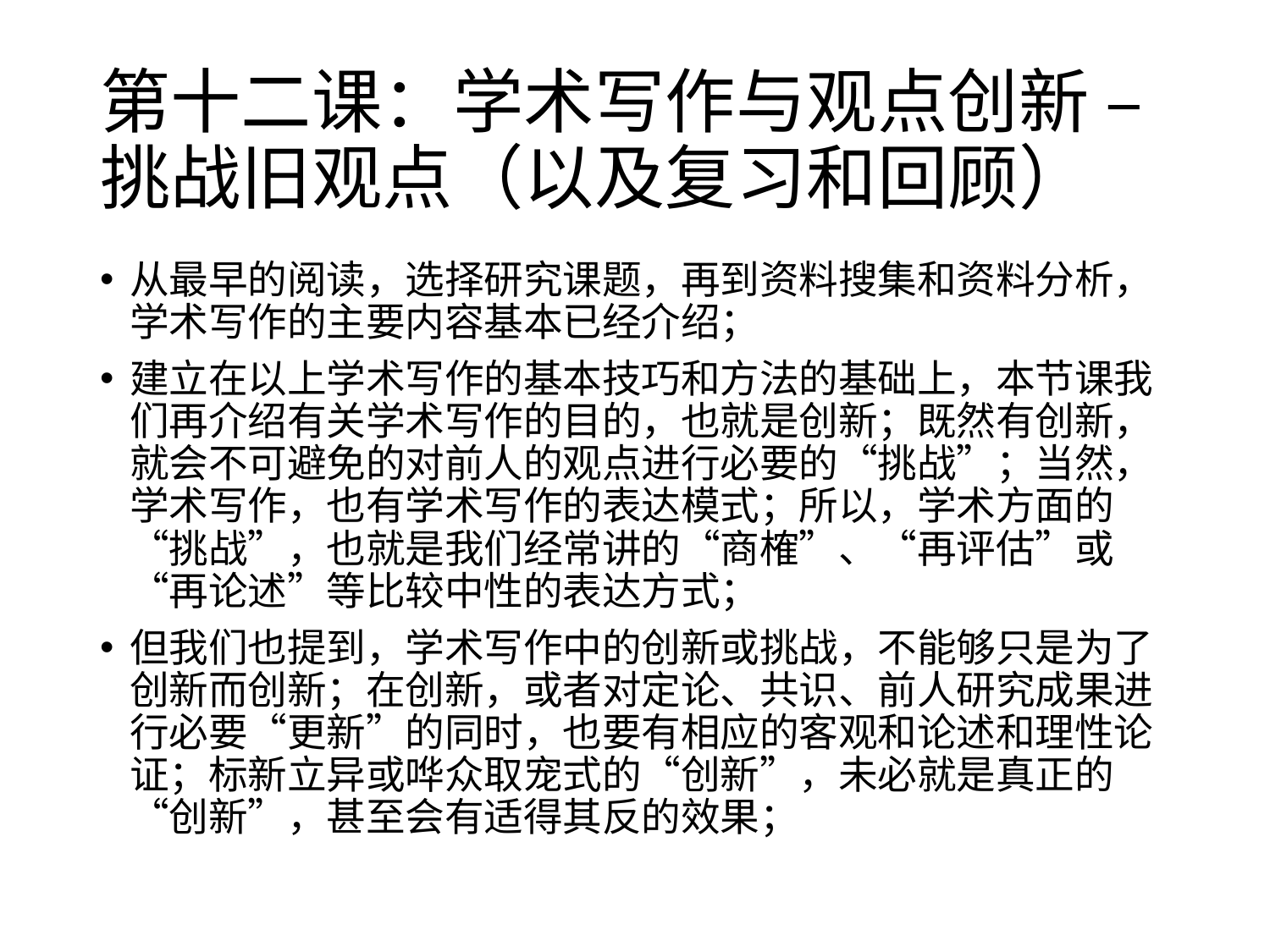

# 第十二课：学术写作与观点创新 – 挑战旧观点（以及复习和回顾）
从最早的阅读，选择研究课题，再到资料搜集和资料分析，学术写作的主要内容基本已经介绍；
建立在以上学术写作的基本技巧和方法的基础上，本节课我们再介绍有关学术写作的目的，也就是创新；既然有创新，就会不可避免的对前人的观点进行必要的“挑战”；当然，学术写作，也有学术写作的表达模式；所以，学术方面的“挑战”，也就是我们经常讲的“商榷”、“再评估”或“再论述”等比较中性的表达方式；
但我们也提到，学术写作中的创新或挑战，不能够只是为了创新而创新；在创新，或者对定论、共识、前人研究成果进行必要“更新”的同时，也要有相应的客观和论述和理性论证；标新立异或哗众取宠式的“创新”，未必就是真正的“创新”，甚至会有适得其反的效果；